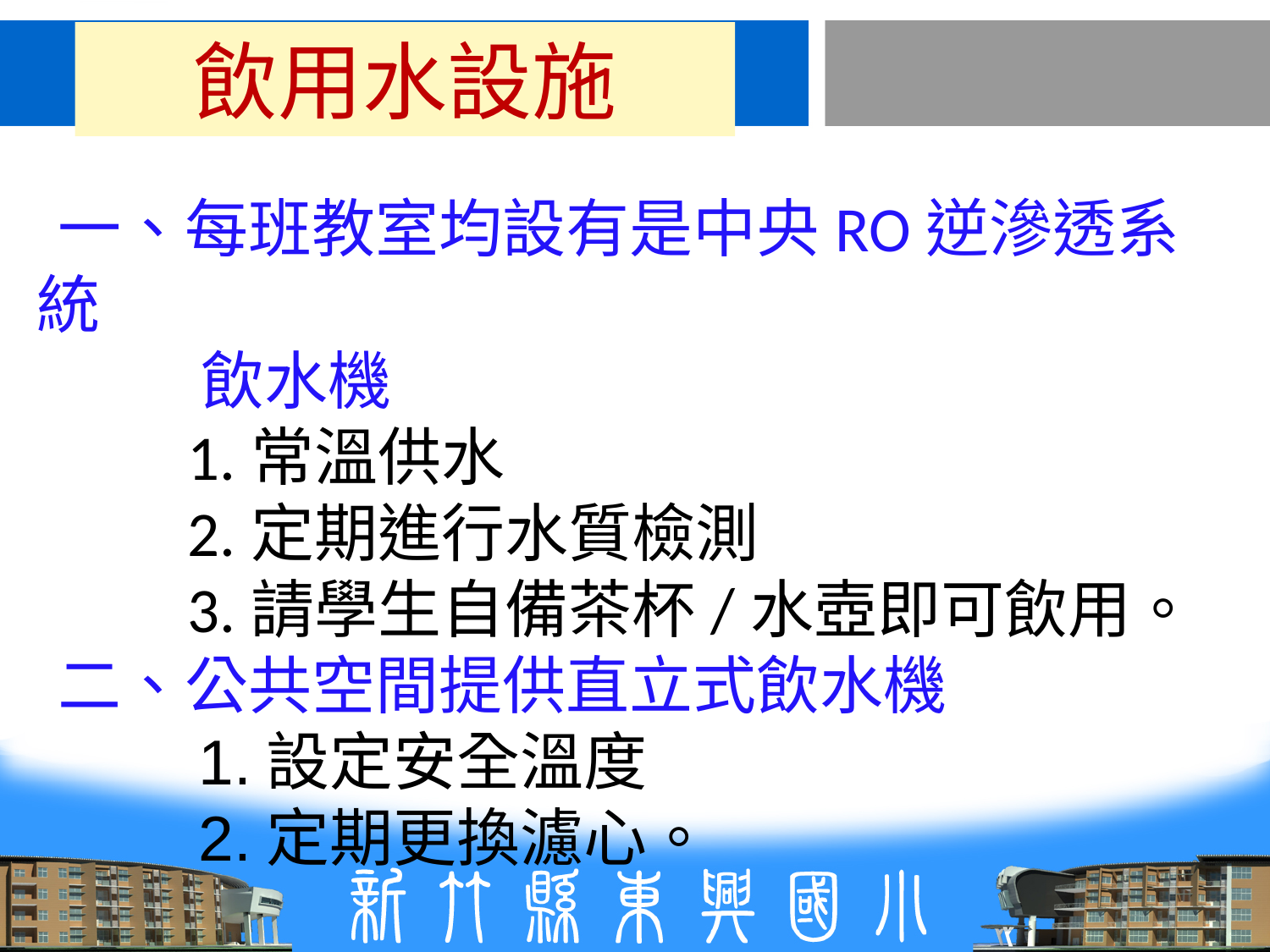

飲用水設施
一、每班教室均設有是中央RO逆滲透系統
         飲水機
         1.常溫供水
         2.定期進行水質檢測
         3.請學生自備茶杯/水壺即可飲用。
二、公共空間提供直立式飲水機
        1.設定安全溫度
        2.定期更換濾心。